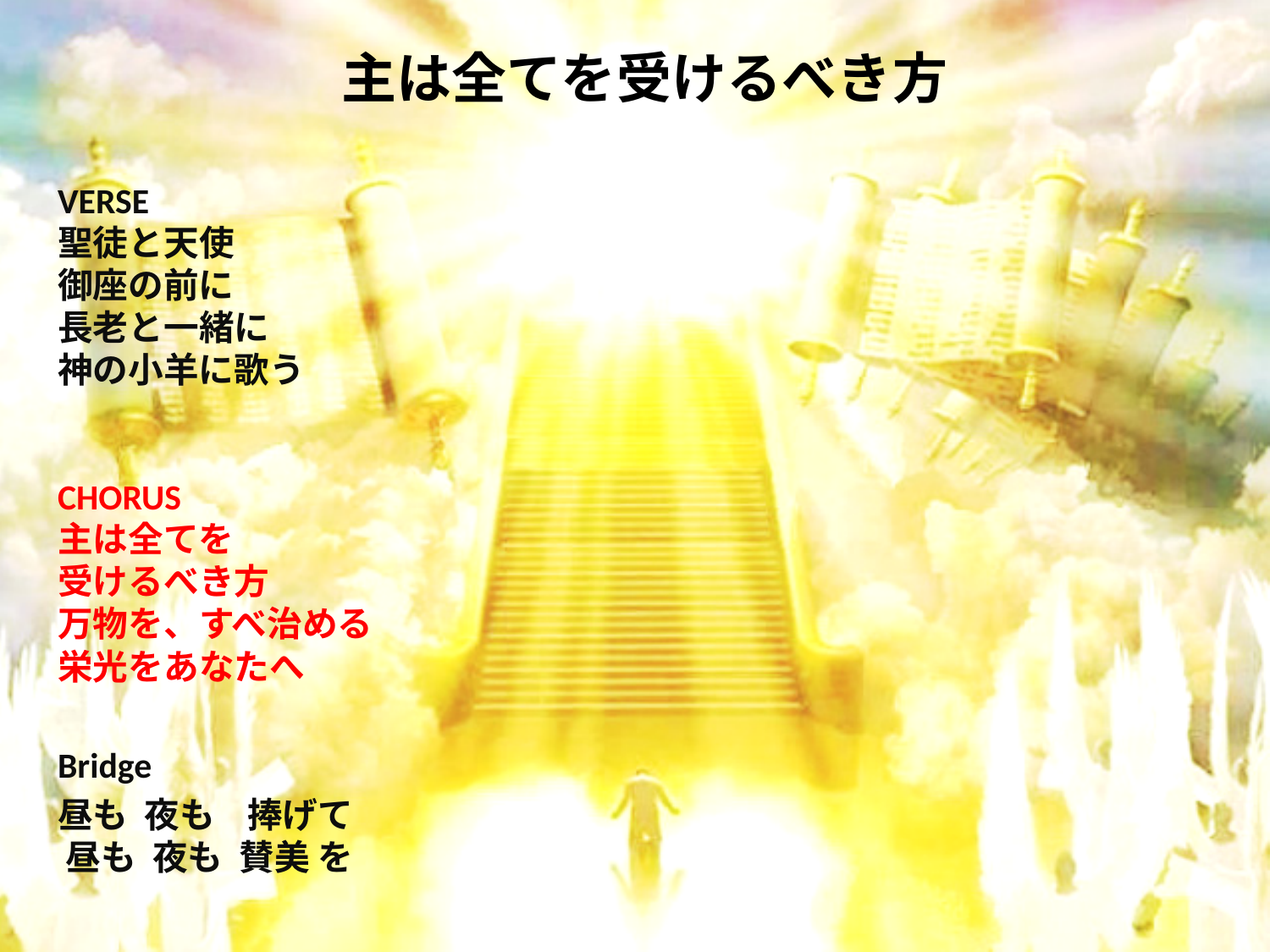

# 主は全てを受けるべき方
VERSE
聖徒と天使
御座の前に
長老と一緒に
神の小羊に歌う
CHORUS
主は全てを
受けるべき方
万物を、すべ治める
栄光をあなたへ

Bridge
昼も  夜も    捧げて           昼も  夜も  賛美 を